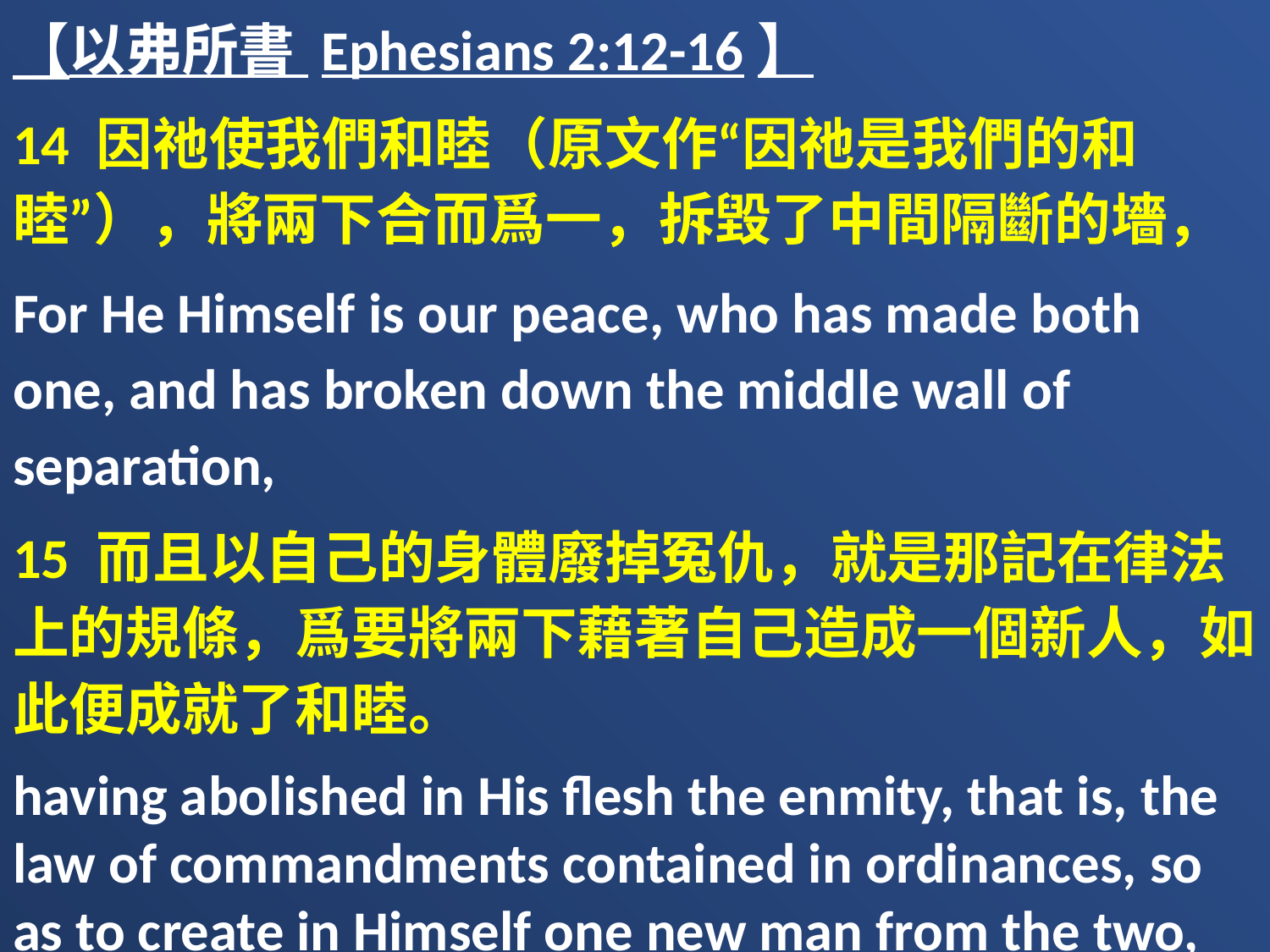

【以弗所書 Ephesians 2:12-16】
14 因祂使我們和睦（原文作“因祂是我們的和睦”），將兩下合而爲一，拆毀了中間隔斷的墻，
For He Himself is our peace, who has made both one, and has broken down the middle wall of separation,
15 而且以自己的身體廢掉冤仇，就是那記在律法上的規條，爲要將兩下藉著自己造成一個新人，如此便成就了和睦。
having abolished in His flesh the enmity, that is, the law of commandments contained in ordinances, so as to create in Himself one new man from the two, thus making peace,